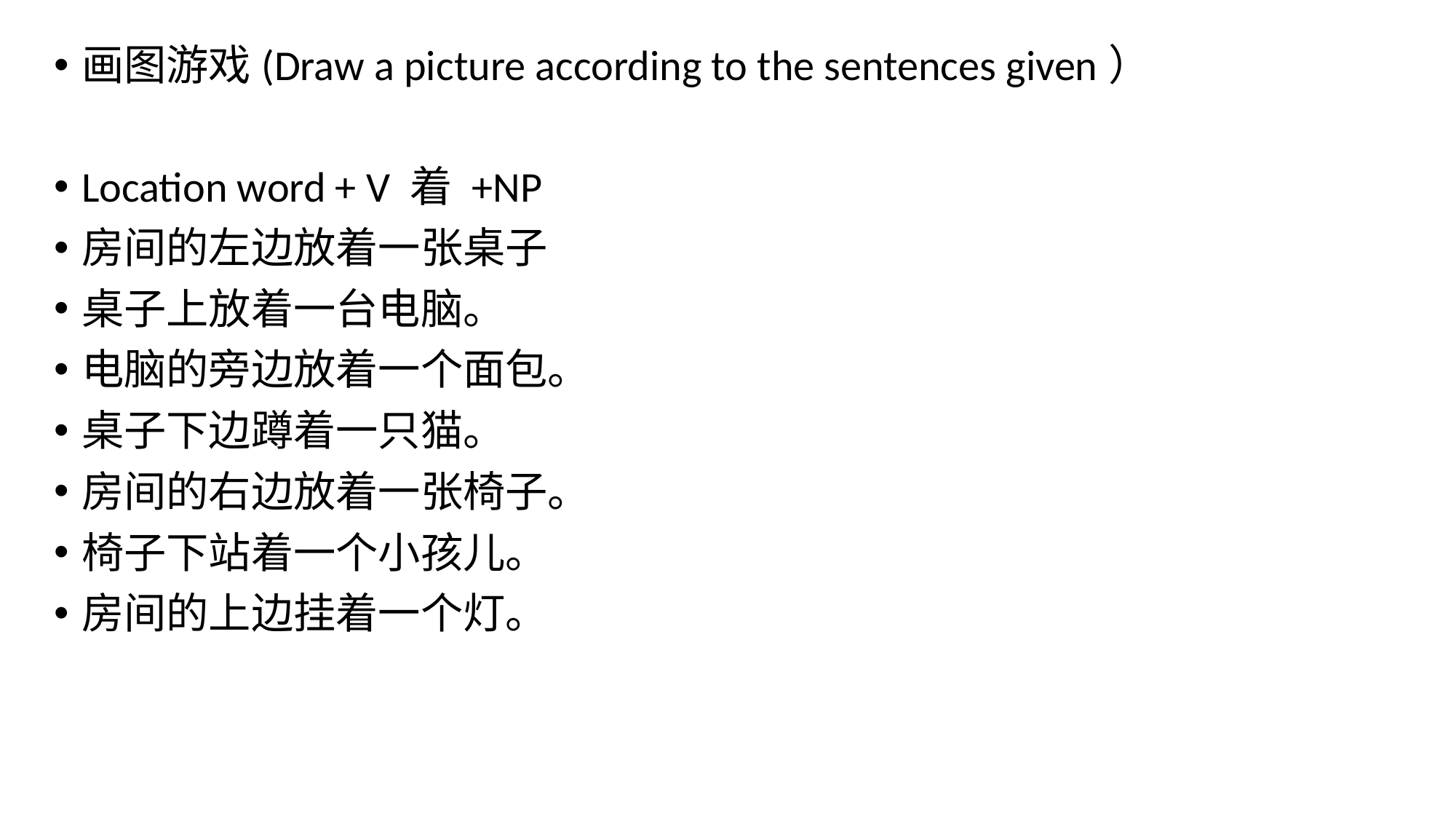

画图游戏(Draw a picture according to the sentences given）

Location word + V 着 +NP
房间的左边放着一张桌子
桌子上放着一台电脑。
电脑的旁边放着一个面包。
桌子下边蹲着一只猫。
房间的右边放着一张椅子。
椅子下站着一个小孩儿。
房间的上边挂着一个灯。